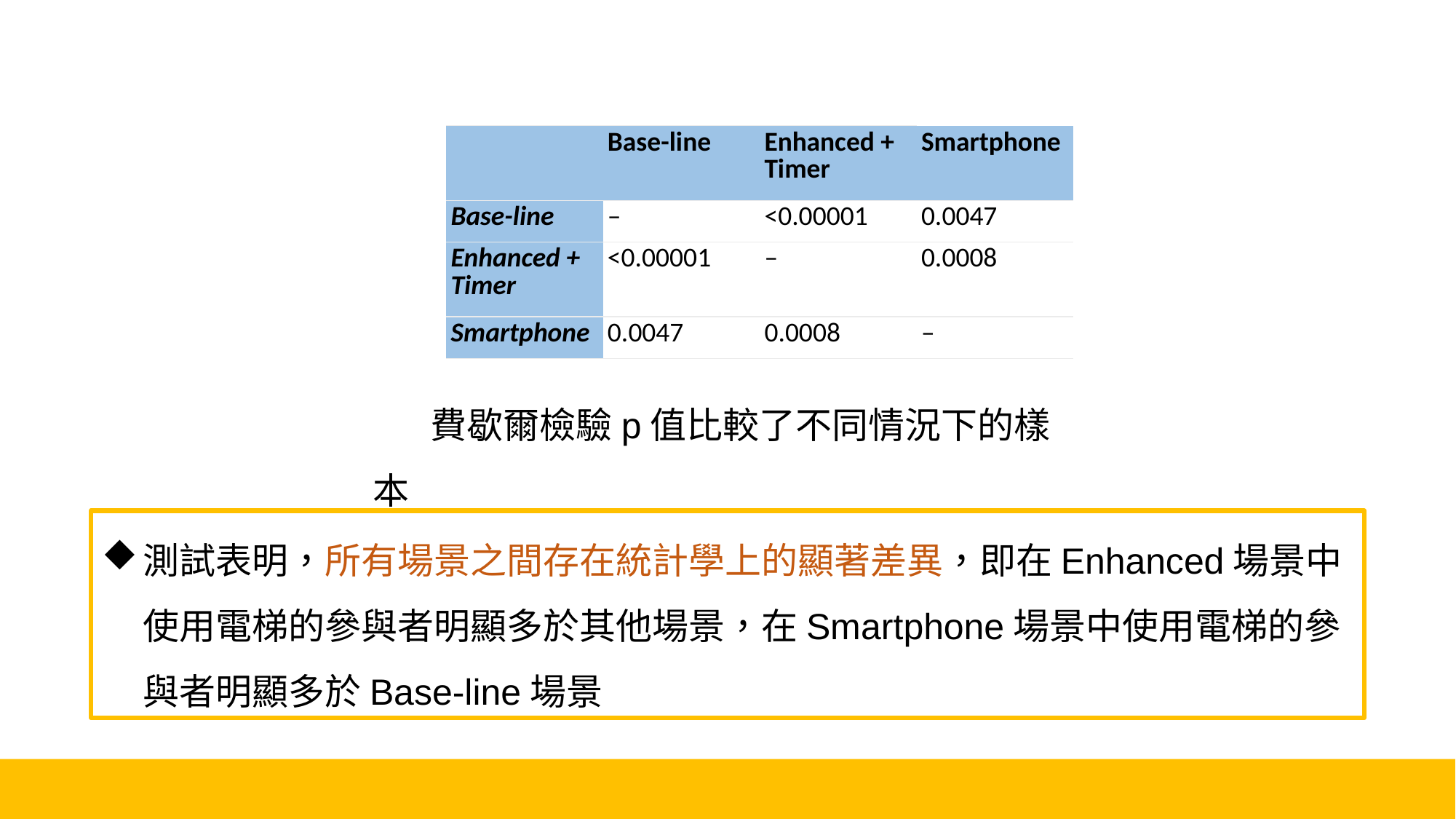

|  | Base-line | Enhanced + Timer | Smartphone |
| --- | --- | --- | --- |
| Base-line | – | <0.00001 | 0.0047 |
| Enhanced + Timer | <0.00001 | – | 0.0008 |
| Smartphone | 0.0047 | 0.0008 | – |
      費歇爾檢驗p值比較了不同情況下的樣本
測試表明，所有場景之間存在統計學上的顯著差異，即在Enhanced場景中使用電梯的參與者明顯多於其他場景，在Smartphone場景中使用電梯的參與者明顯多於Base-line場景

15